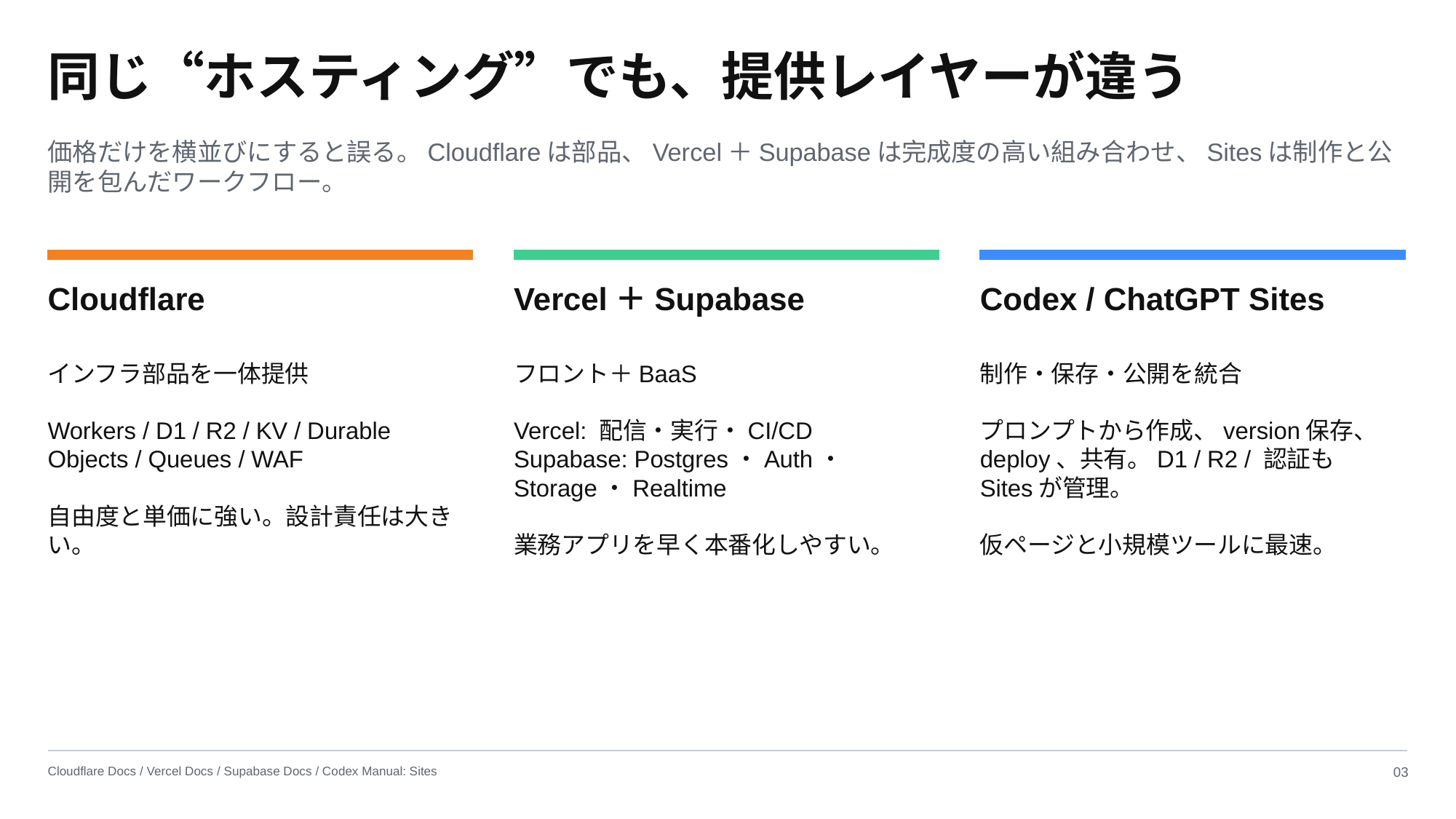

同じ“ホスティング”でも、提供レイヤーが違う
価格だけを横並びにすると誤る。Cloudflareは部品、Vercel＋Supabaseは完成度の高い組み合わせ、Sitesは制作と公開を包んだワークフロー。

Cloudflare
Vercel＋Supabase
Codex / ChatGPT Sites
インフラ部品を一体提供

Workers / D1 / R2 / KV / Durable Objects / Queues / WAF

自由度と単価に強い。設計責任は大きい。
フロント＋BaaS

Vercel: 配信・実行・CI/CD
Supabase: Postgres・Auth・Storage・Realtime

業務アプリを早く本番化しやすい。
制作・保存・公開を統合

プロンプトから作成、version保存、deploy、共有。D1 / R2 / 認証もSitesが管理。

仮ページと小規模ツールに最速。
Cloudflare Docs / Vercel Docs / Supabase Docs / Codex Manual: Sites
03